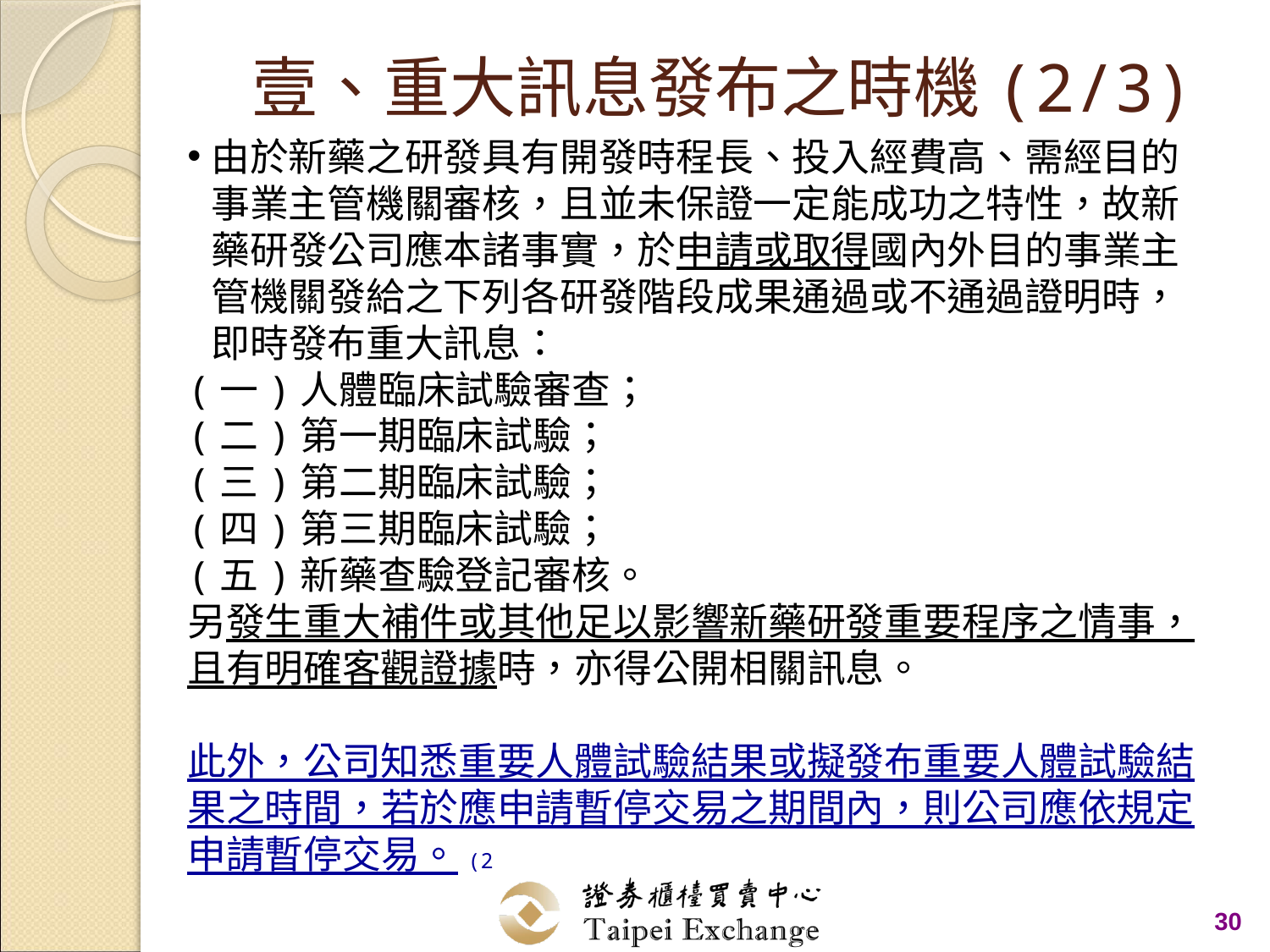

# 壹、重大訊息發布之時機(2/3)
由於新藥之研發具有開發時程長、投入經費高、需經目的事業主管機關審核，且並未保證一定能成功之特性，故新藥研發公司應本諸事實，於申請或取得國內外目的事業主管機關發給之下列各研發階段成果通過或不通過證明時，即時發布重大訊息：
(一)人體臨床試驗審查；
(二)第一期臨床試驗；
(三)第二期臨床試驗；
(四)第三期臨床試驗；
(五)新藥查驗登記審核。
另發生重大補件或其他足以影響新藥研發重要程序之情事，且有明確客觀證據時，亦得公開相關訊息。

此外，公司知悉重要人體試驗結果或擬發布重要人體試驗結果之時間，若於應申請暫停交易之期間內，則公司應依規定申請暫停交易。(2

30